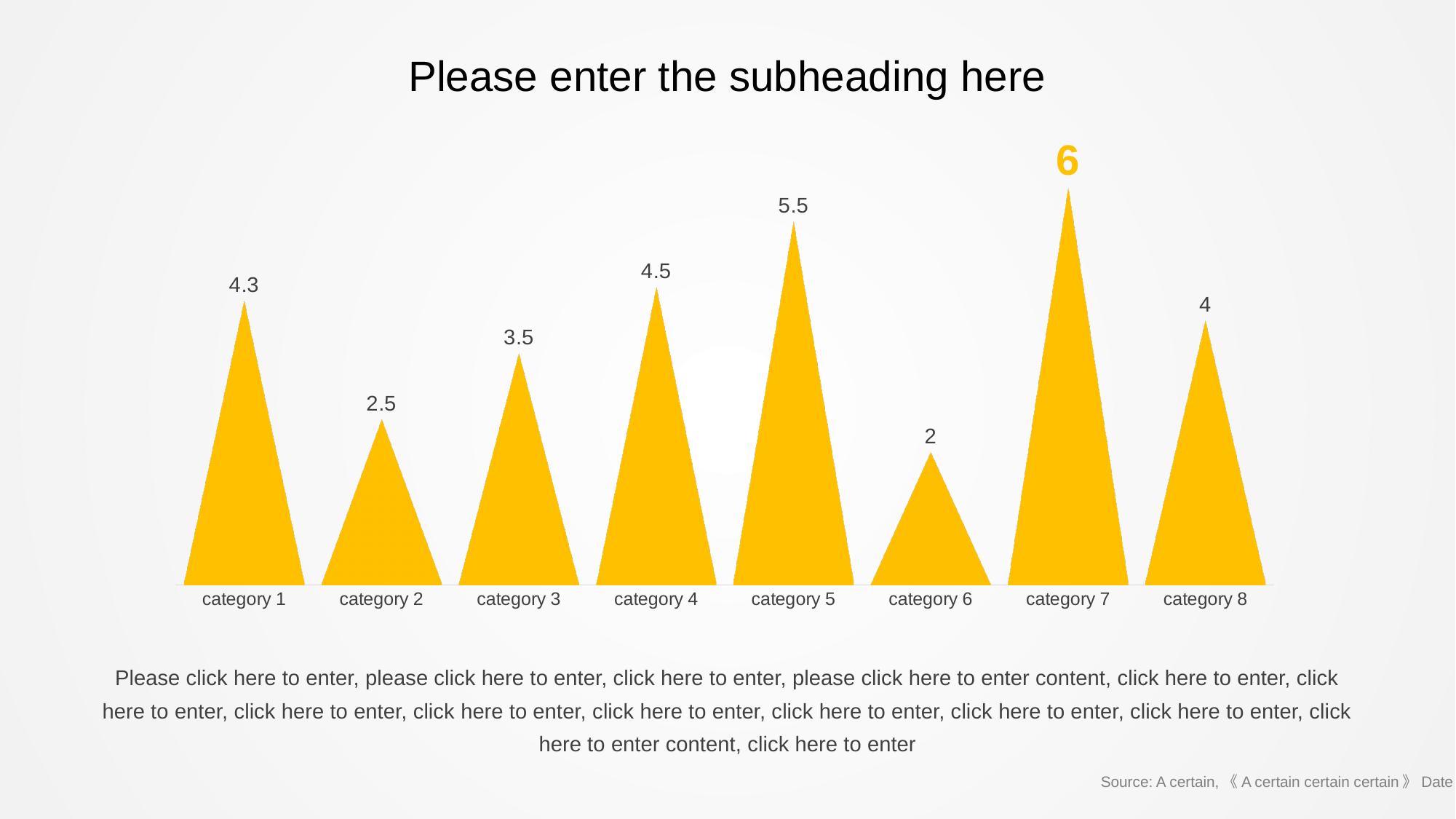

# Please enter the subheading here

### Chart

| Category | 系列 1 |
|---|---|
| category 1 | 4.3 |
| category 2 | 2.5 |
| category 3 | 3.5 |
| category 4 | 4.5 |
| category 5 | 5.5 |
| category 6 | 2.0 |
| category 7 | 6.0 |
| category 8 | 4.0 |
Please click here to enter, please click here to enter, click here to enter, please click here to enter content, click here to enter, click here to enter, click here to enter, click here to enter, click here to enter, click here to enter, click here to enter, click here to enter, click here to enter content, click here to enter
Source: A certain,《A certain certain certain》Date